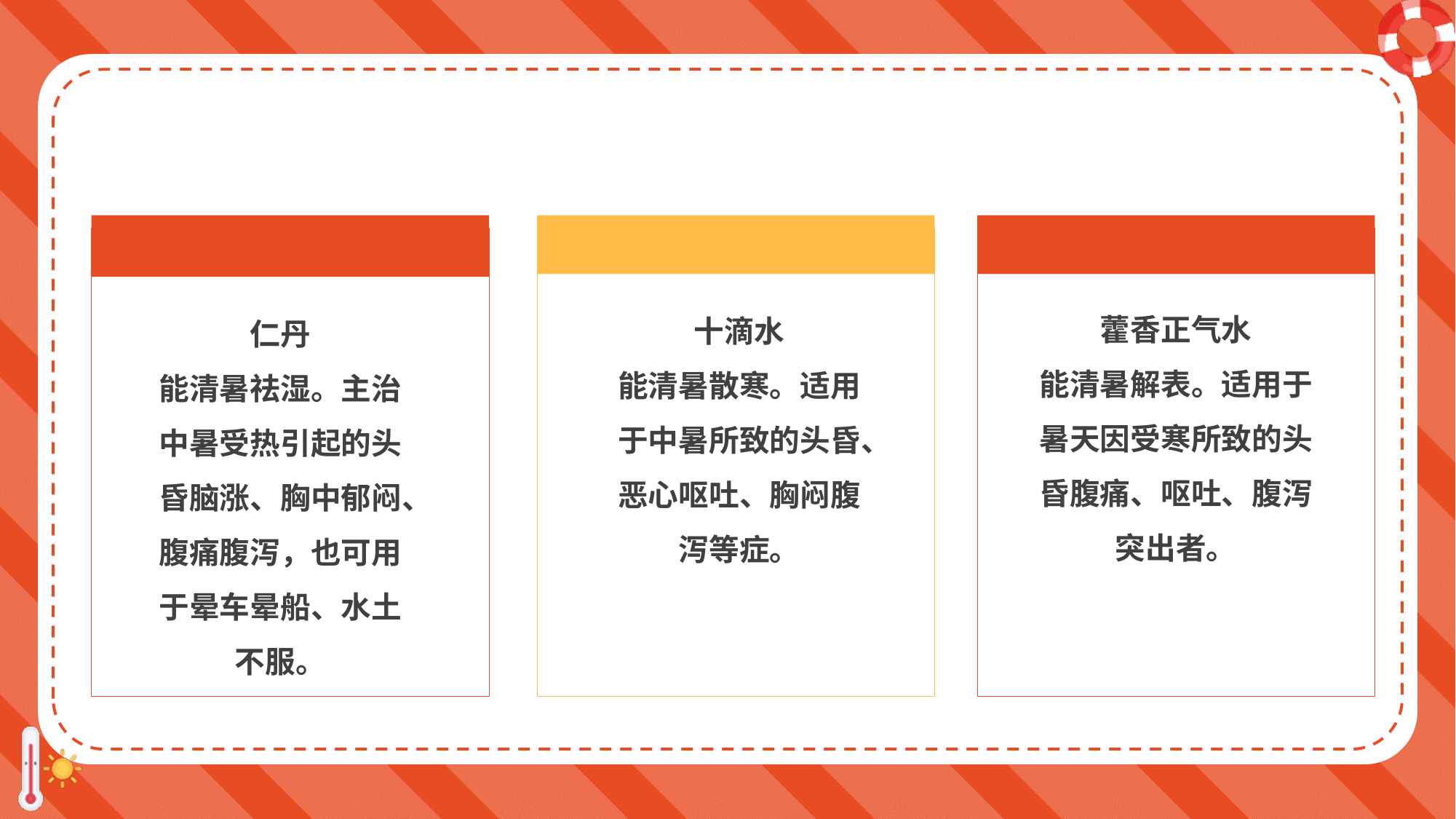

仁丹
能清暑祛湿。主治中暑受热引起的头昏脑涨、胸中郁闷、腹痛腹泻，也可用于晕车晕船、水土不服。

藿香正气水
能清暑解表。适用于暑天因受寒所致的头昏腹痛、呕吐、腹泻突出者。

十滴水
能清暑散寒。适用于中暑所致的头昏、恶心呕吐、胸闷腹泻等症。